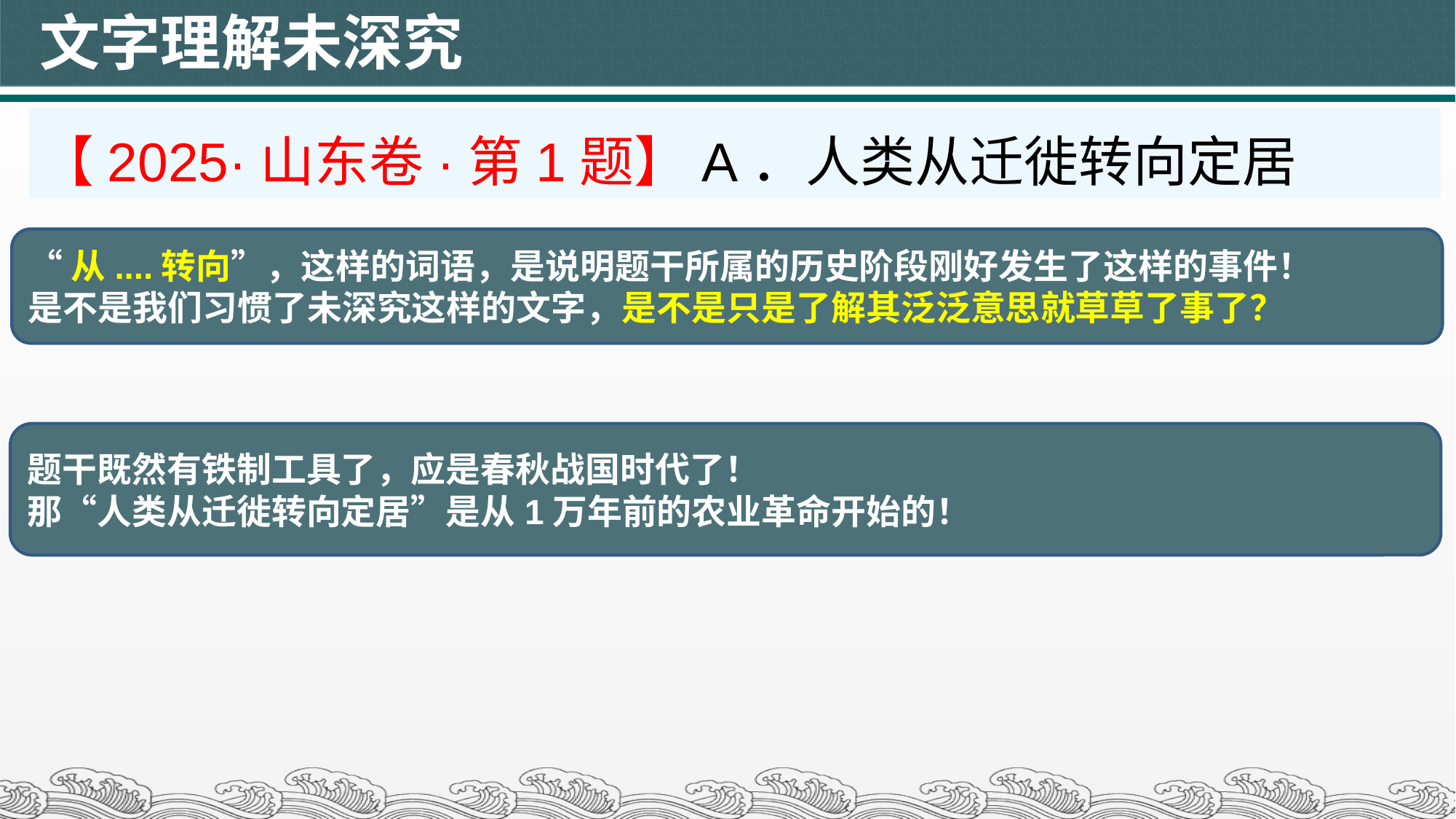

# 文字理解未深究
【2025·山东卷·第1题】A．人类从迁徙转向定居
“从....转向”，这样的词语，是说明题干所属的历史阶段刚好发生了这样的事件！
是不是我们习惯了未深究这样的文字，是不是只是了解其泛泛意思就草草了事了？
题干既然有铁制工具了，应是春秋战国时代了！
那“人类从迁徙转向定居”是从1万年前的农业革命开始的！